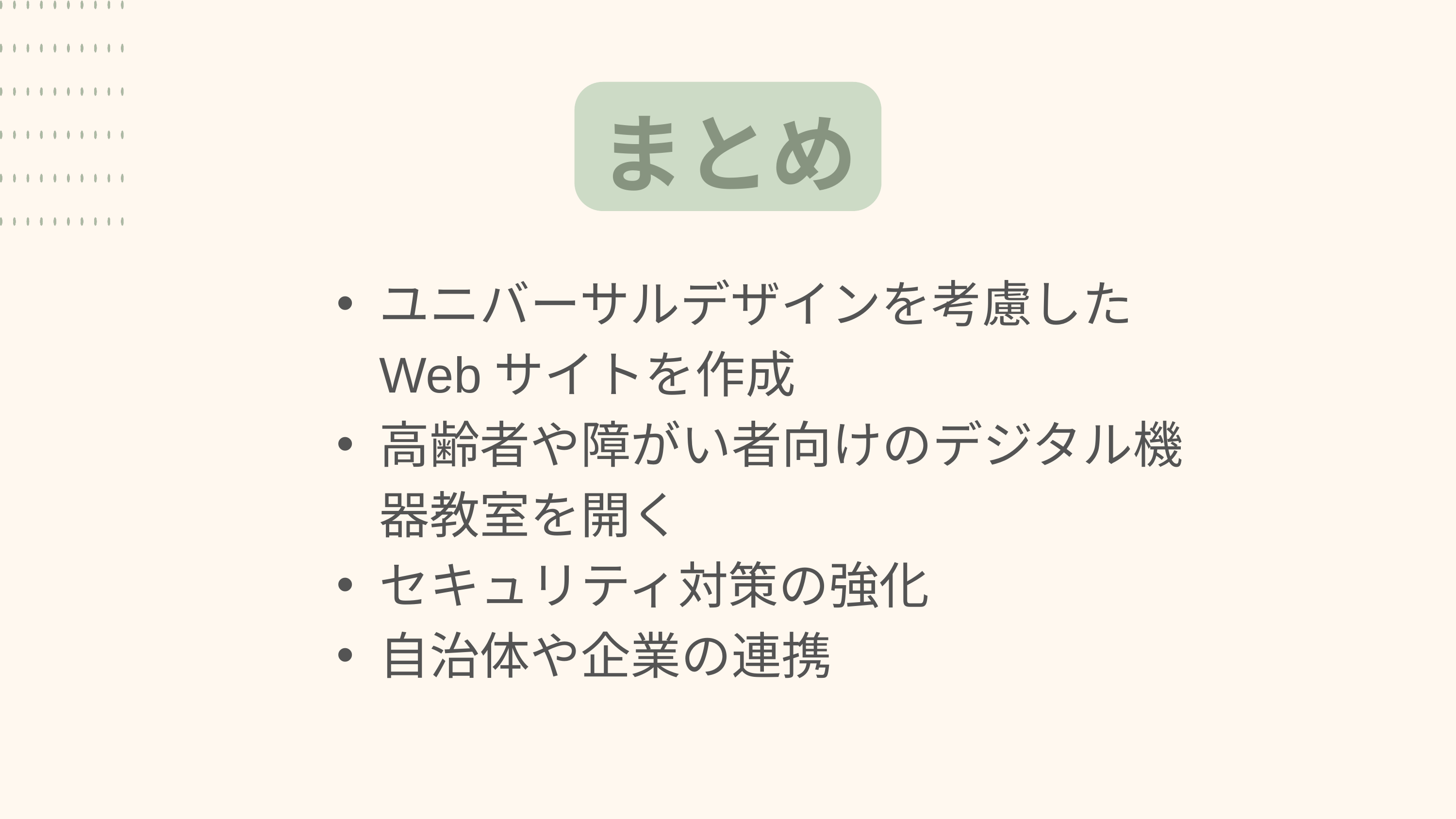

まとめ
ユニバーサルデザインを考慮したWebサイトを作成
高齢者や障がい者向けのデジタル機器教室を開く
セキュリティ対策の強化
自治体や企業の連携